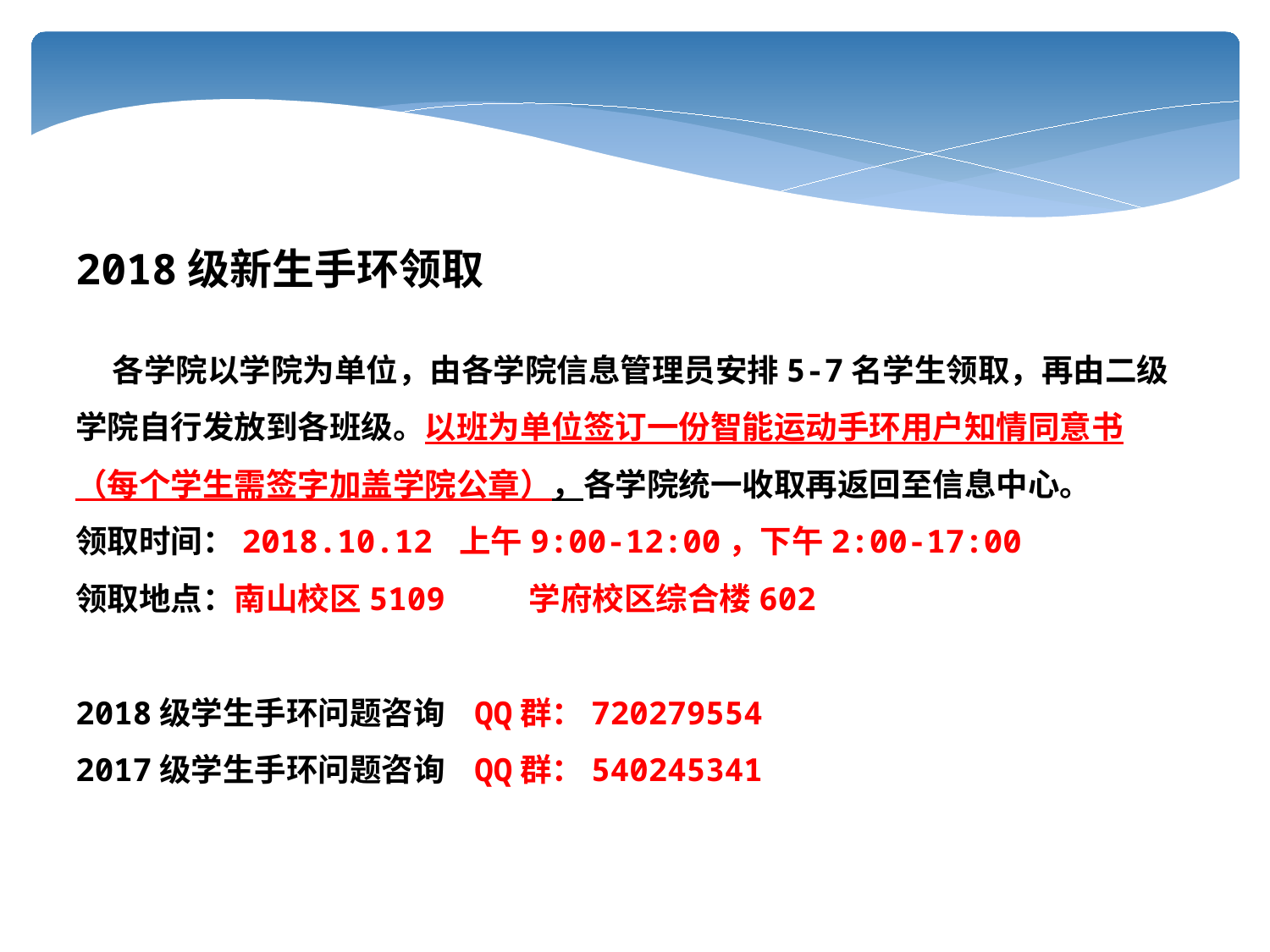

2018级新生手环领取

    各学院以学院为单位，由各学院信息管理员安排5-7名学生领取，再由二级学院自行发放到各班级。以班为单位签订一份智能运动手环用户知情同意书（每个学生需签字加盖学院公章），各学院统一收取再返回至信息中心。
领取时间：2018.10.12 上午9:00-12:00，下午2:00-17:00
领取地点：南山校区5109    学府校区综合楼602

2018级学生手环问题咨询   QQ群：720279554
2017级学生手环问题咨询   QQ群：540245341